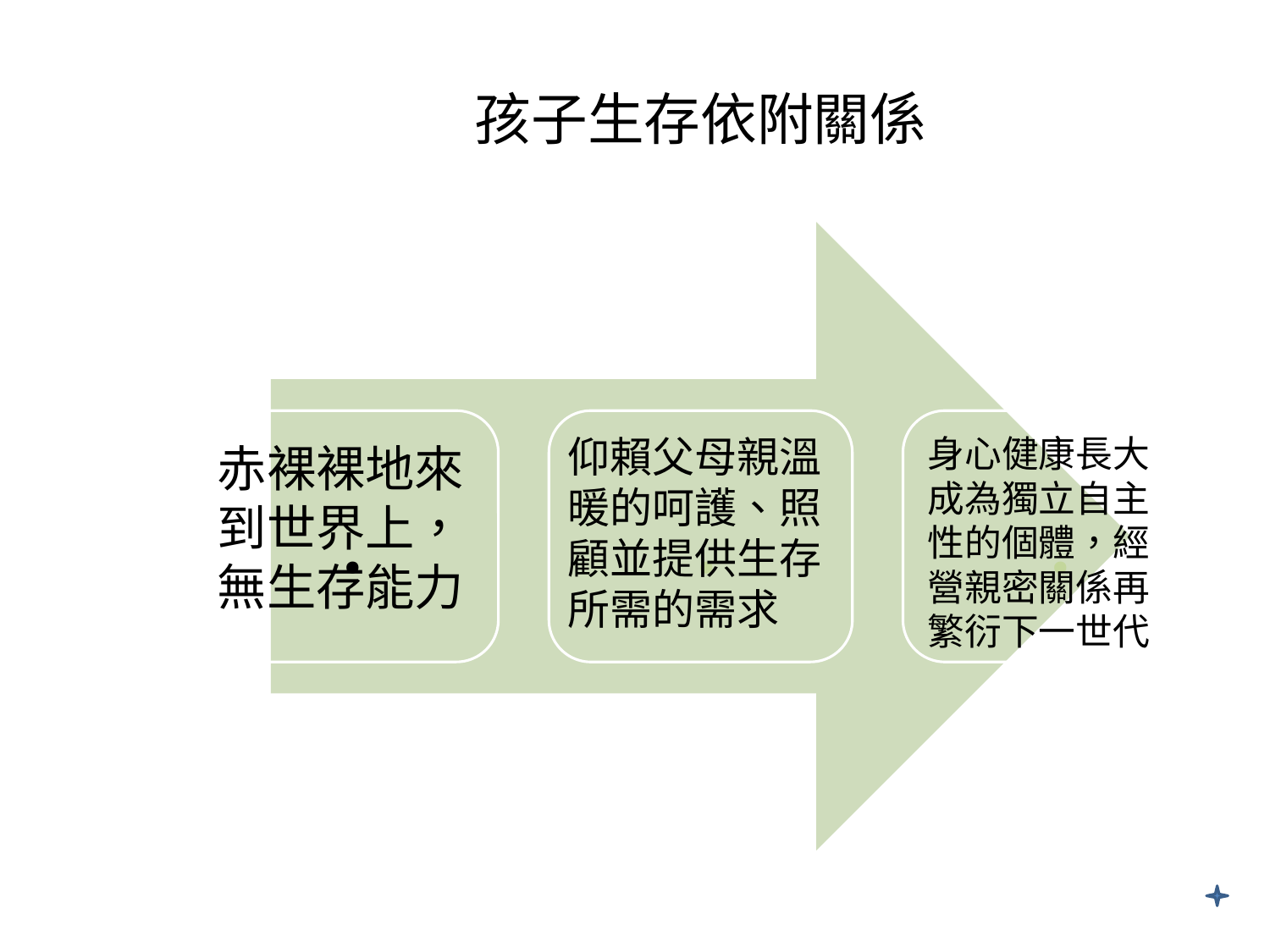

# 孩子生存依附關係
.
.
.
仰賴父母親溫暖的呵護、照顧並提供生存所需的需求
身心健康長大成為獨立自主性的個體，經營親密關係再繁衍下一世代
赤裸裸地來到世界上，無生存能力